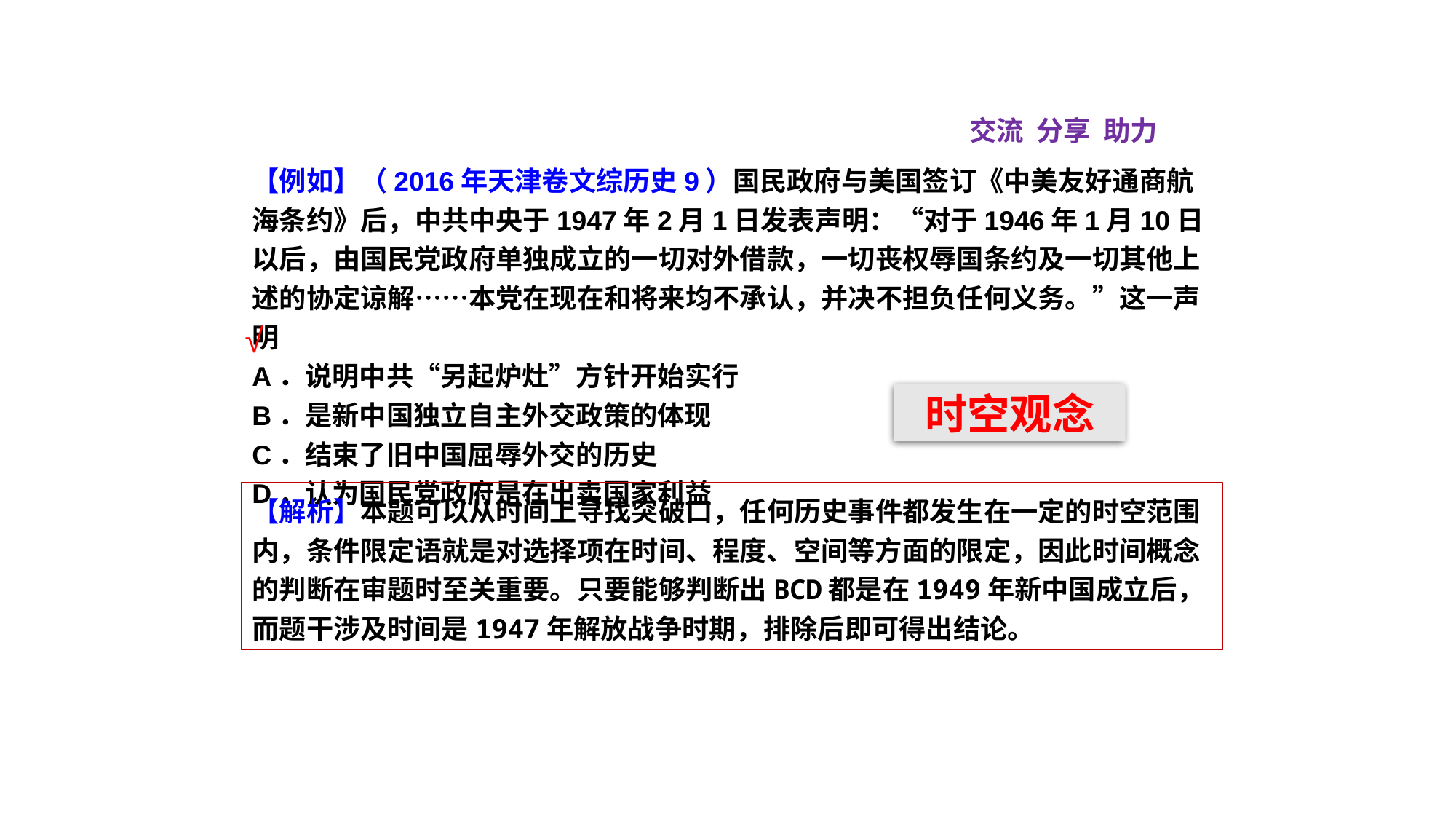

交流  分享  助力
【例如】（2016年天津卷文综历史9）国民政府与美国签订《中美友好通商航海条约》后，中共中央于1947年2月1日发表声明：“对于1946年1月10日以后，由国民党政府单独成立的一切对外借款，一切丧权辱国条约及一切其他上述的协定谅解……本党在现在和将来均不承认，并决不担负任何义务。”这一声明
A．说明中共“另起炉灶”方针开始实行
B．是新中国独立自主外交政策的体现
C．结束了旧中国屈辱外交的历史
D．认为国民党政府是在出卖国家利益

√
时空观念
【解析】本题可以从时间上寻找突破口，任何历史事件都发生在一定的时空范围内，条件限定语就是对选择项在时间、程度、空间等方面的限定，因此时间概念的判断在审题时至关重要。只要能够判断出BCD都是在1949年新中国成立后，而题干涉及时间是1947年解放战争时期，排除后即可得出结论。